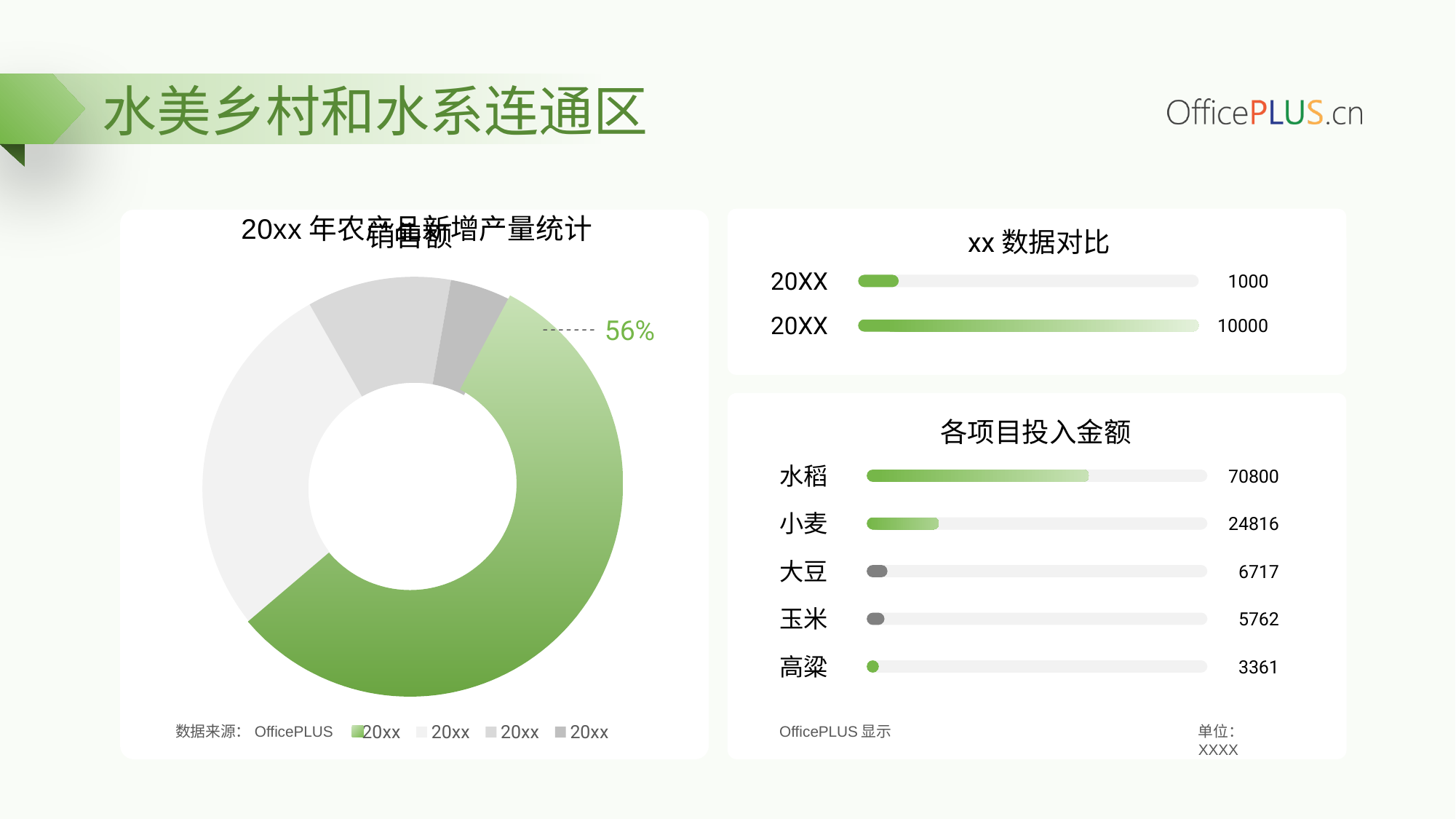

水美乡村和水系连通区

### Chart:

| Category | 销售额 |
|---|---|
| 第一季度 | 0.56 |
| 2 | 0.44 |

### Chart: 20xx年农产品新增产量统计

| Category | 20xx年农产品新增产量统计 |
|---|---|
| 20xx | 0.56 |
| 20xx | 0.28 |
| 20xx | 0.11 |
| 20xx | 0.05 |
56%
数据来源：OfficePLUS

xx数据对比
20XX
1000

20XX
10000

各项目投入金额
水稻
70800

小麦
24816

大豆
6717

玉米
5762

高粱
3361

OfficePLUS显示
单位：XXXX